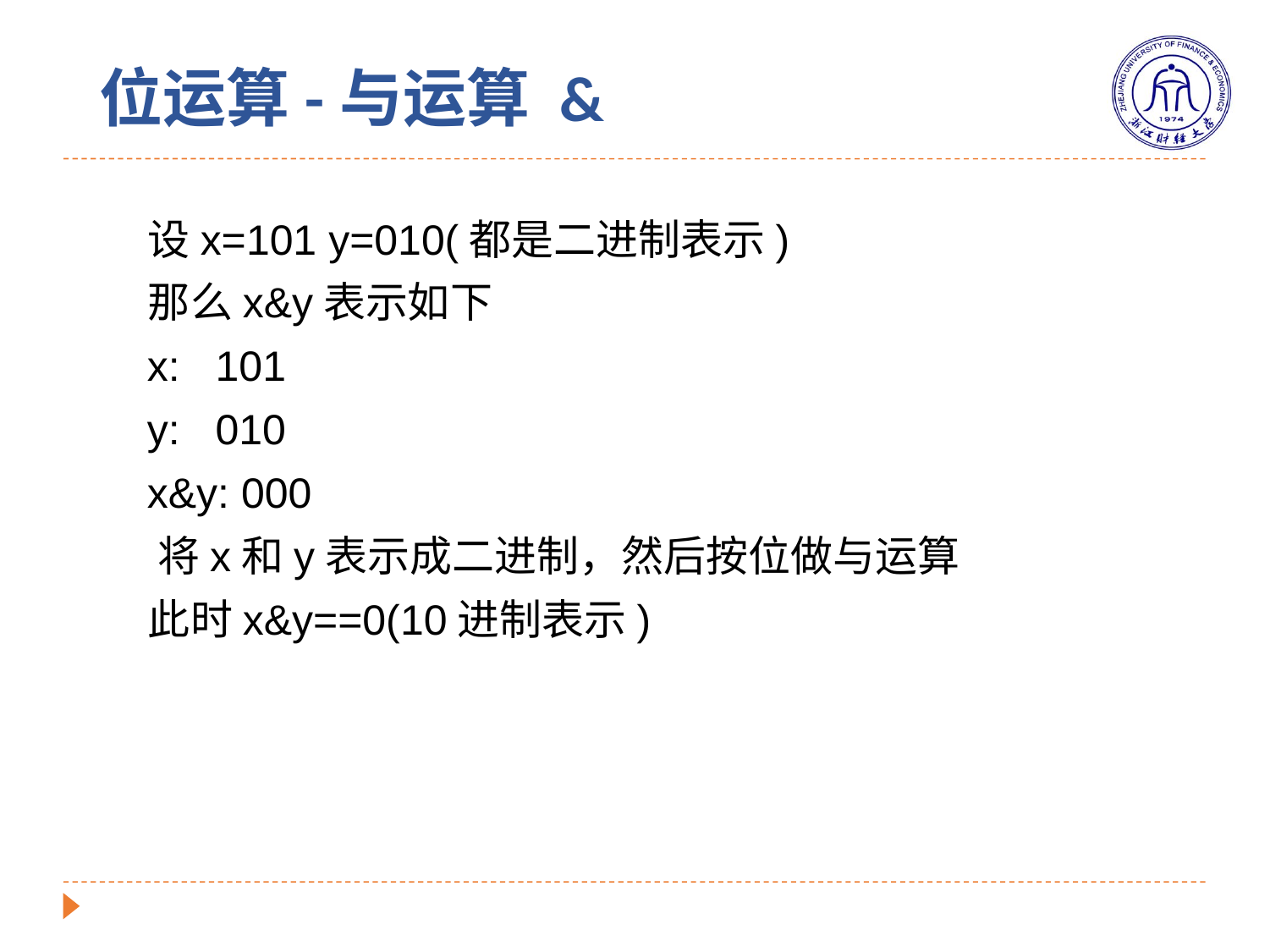

# 位运算-与运算 &
    设x=101 y=010(都是二进制表示)
    那么x&y表示如下
    x:   101
    y:   010
    x&y: 000
     将x和y表示成二进制，然后按位做与运算
    此时x&y==0(10进制表示)